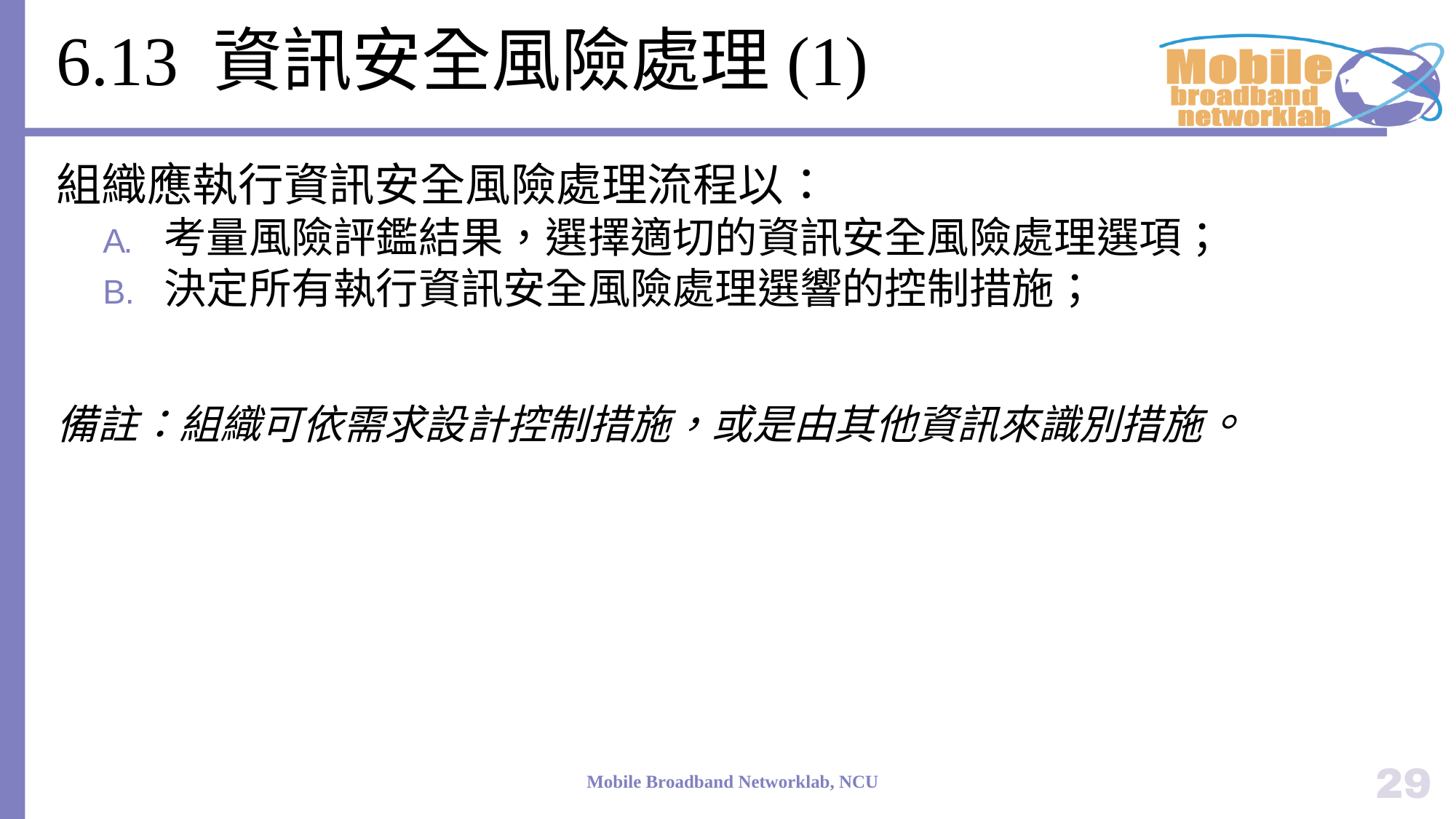

# 6.13 資訊安全風險處理(1)
組織應執行資訊安全風險處理流程以：
考量風險評鑑結果，選擇適切的資訊安全風險處理選項；
決定所有執行資訊安全風險處理選響的控制措施；

備註：組織可依需求設計控制措施，或是由其他資訊來識別措施。

29